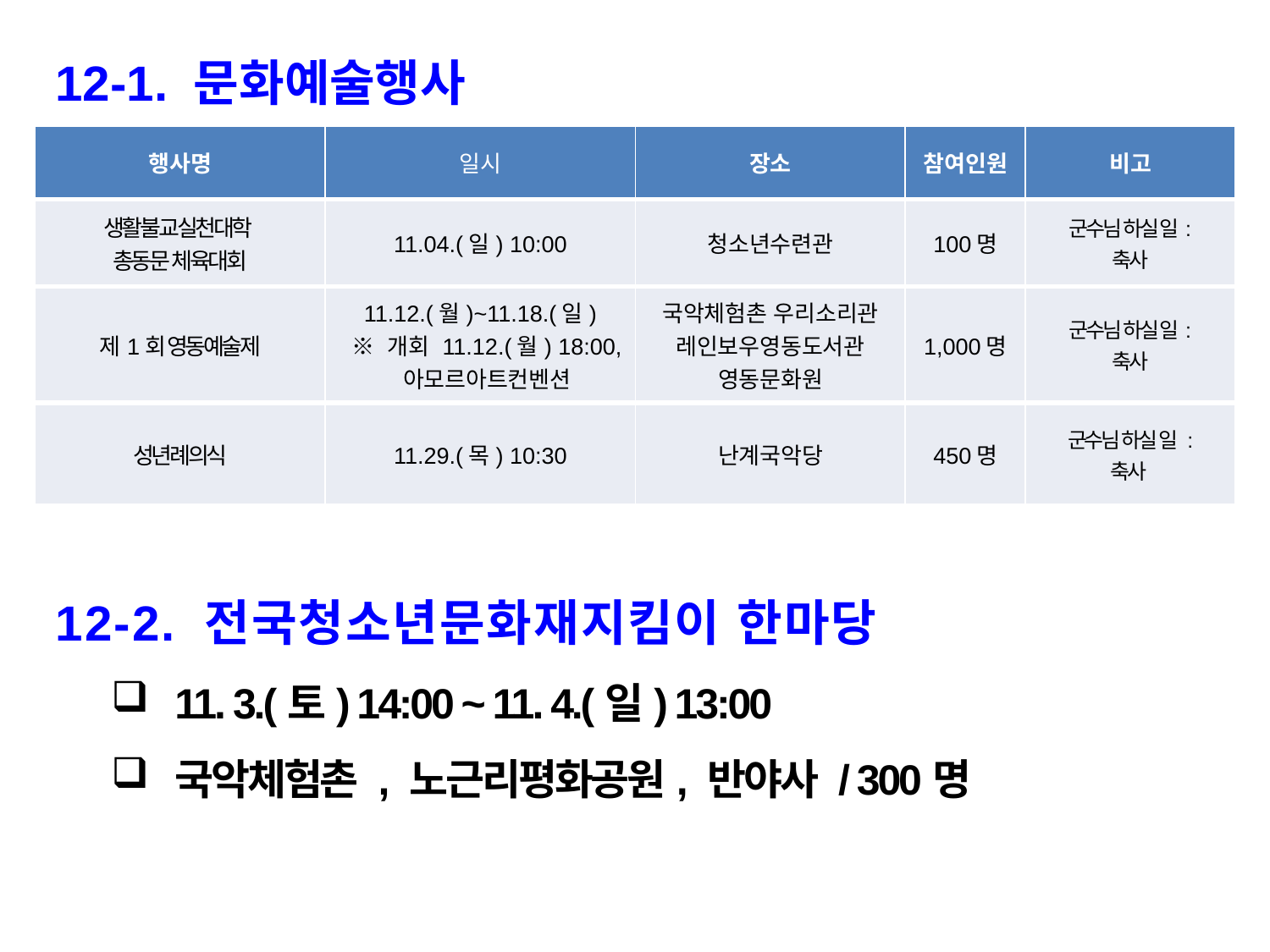

12-1. 문화예술행사
| 행사명 | 일시 | 장소 | 참여인원 | 비고 |
| --- | --- | --- | --- | --- |
| 생활불교실천대학 총동문 체육대회 | 11.04.(일) 10:00 | 청소년수련관 | 100명 | 군수님 하실 일: 축사 |
| 제1회 영동예술제 | 11.12.(월)~11.18.(일) ※ 개회 11.12.(월) 18:00, 아모르아트컨벤션 | 국악체험촌 우리소리관 레인보우영동도서관 영동문화원 | 1,000명 | 군수님 하실 일: 축사 |
| 성년례의식 | 11.29.(목) 10:30 | 난계국악당 | 450명 | 군수님 하실 일 : 축사 |
12-2. 전국청소년문화재지킴이 한마당
11. 3.(토) 14:00 ~ 11. 4.(일) 13:00
국악체험촌 , 노근리평화공원, 반야사 / 300명